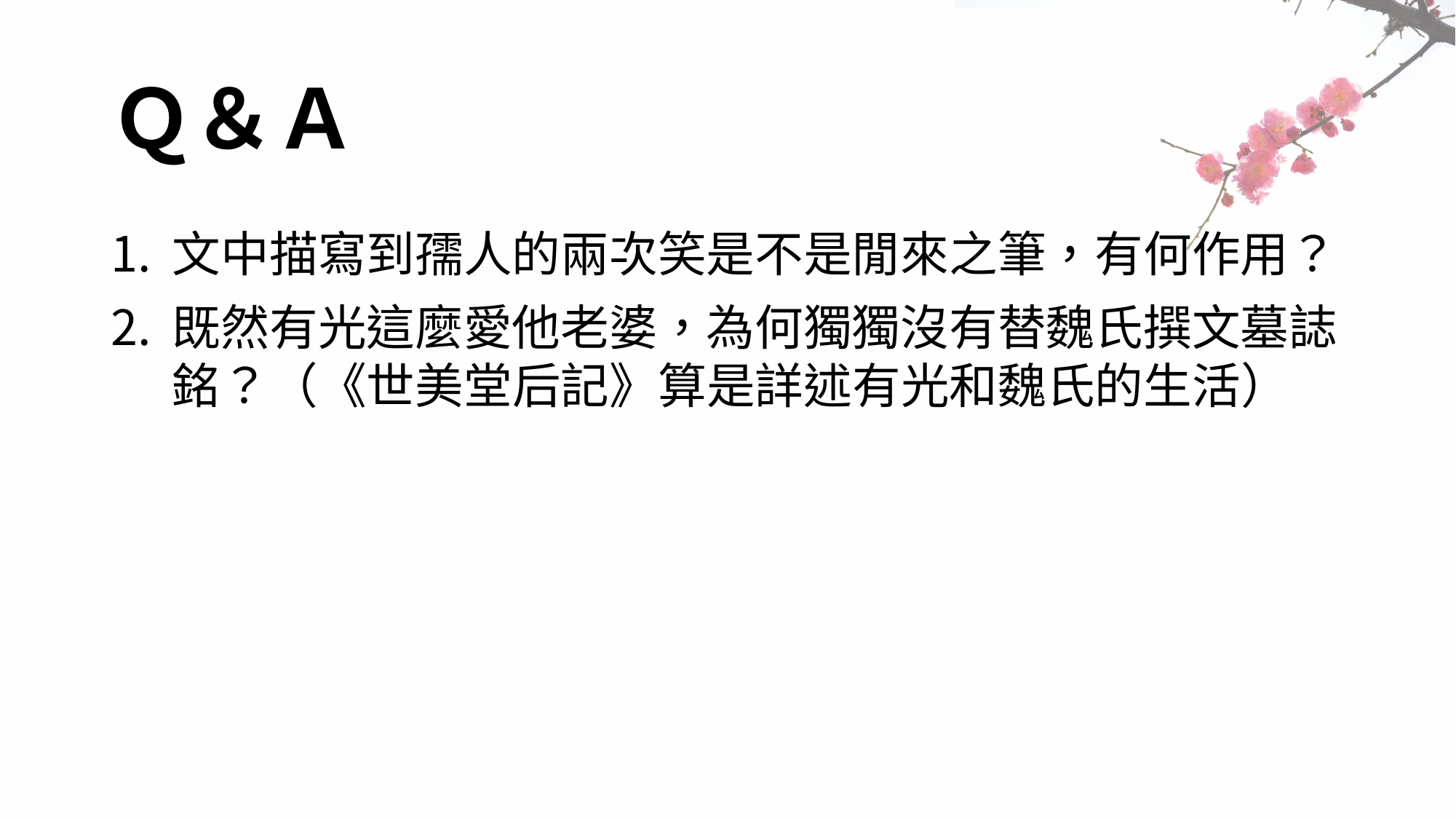

# Ｑ＆Ａ
文中描寫到孺人的兩次笑是不是閒來之筆，有何作用？
既然有光這麼愛他老婆，為何獨獨沒有替魏氏撰文墓誌銘？（《世美堂后記》算是詳述有光和魏氏的生活）